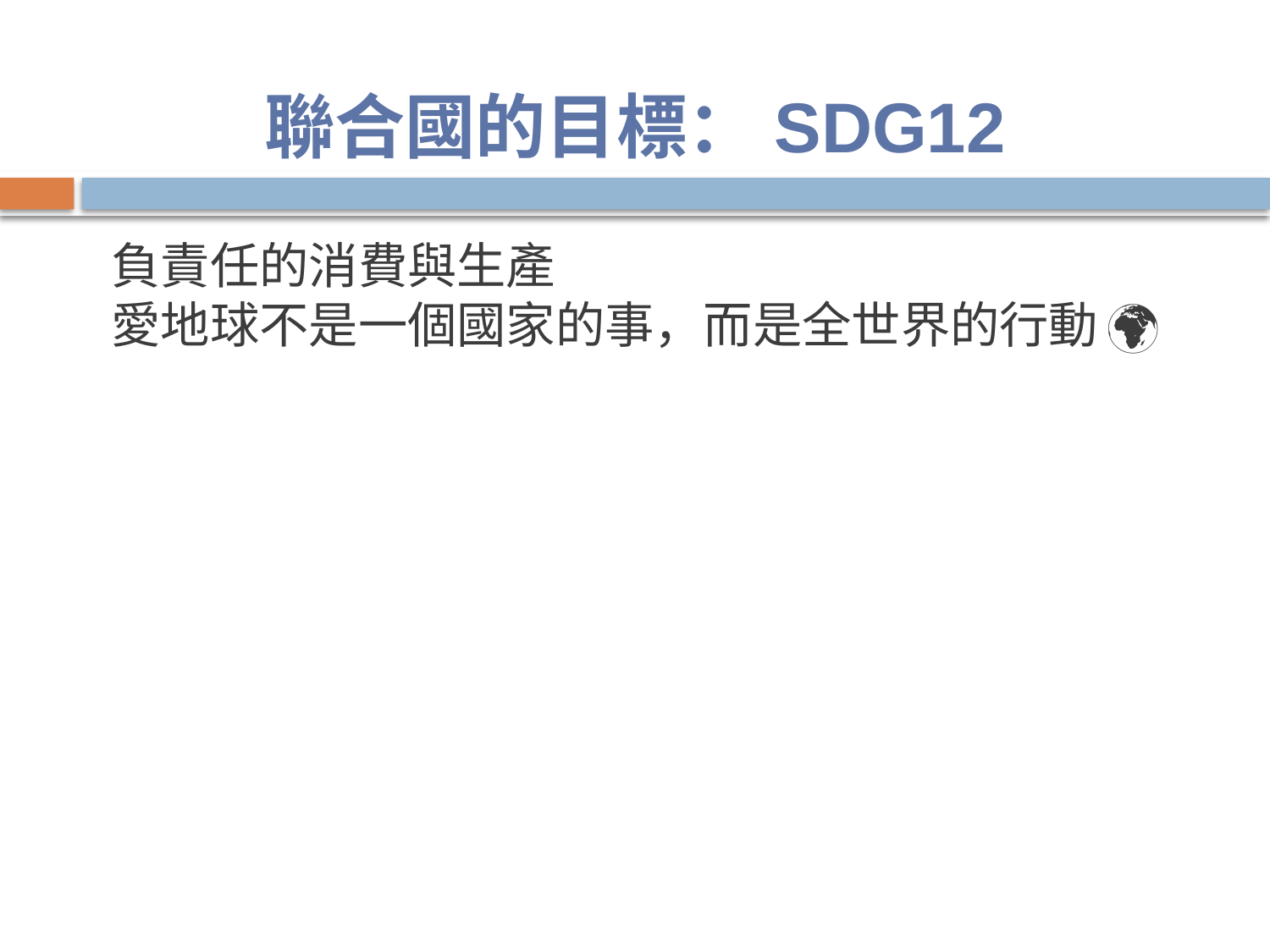

#

聯合國的目標：SDG12

負責任的消費與生產
愛地球不是一個國家的事，而是全世界的行動 🌍